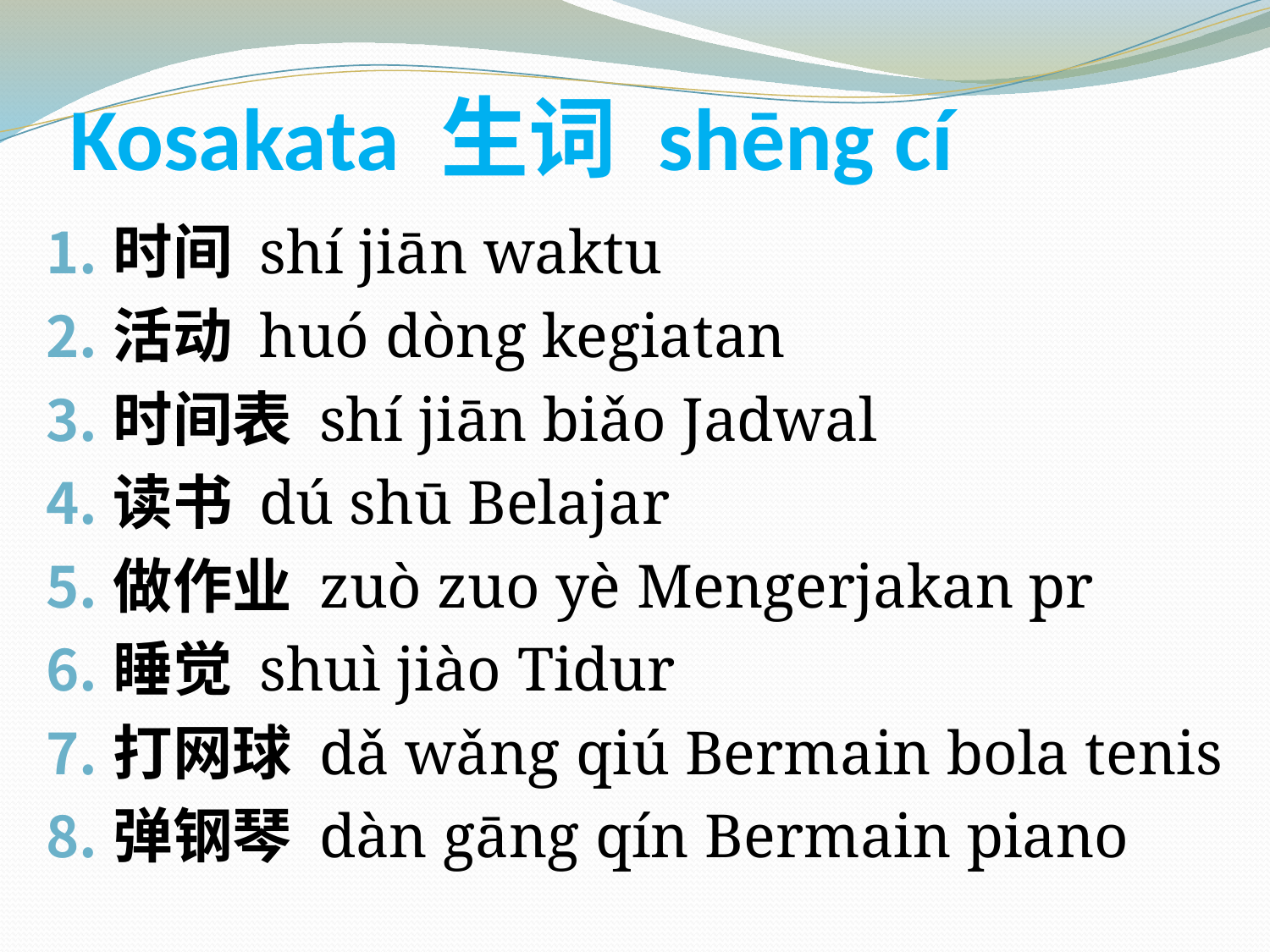

# Kosakata 生词 shēng cí
时间 shí jiān waktu
活动 huó dòng kegiatan
时间表 shí jiān biǎo Jadwal
读书 dú shū Belajar
做作业 zuò zuo yè Mengerjakan pr
睡觉 shuì jiào Tidur
打网球 dǎ wǎng qiú Bermain bola tenis
弹钢琴 dàn gāng qín Bermain piano